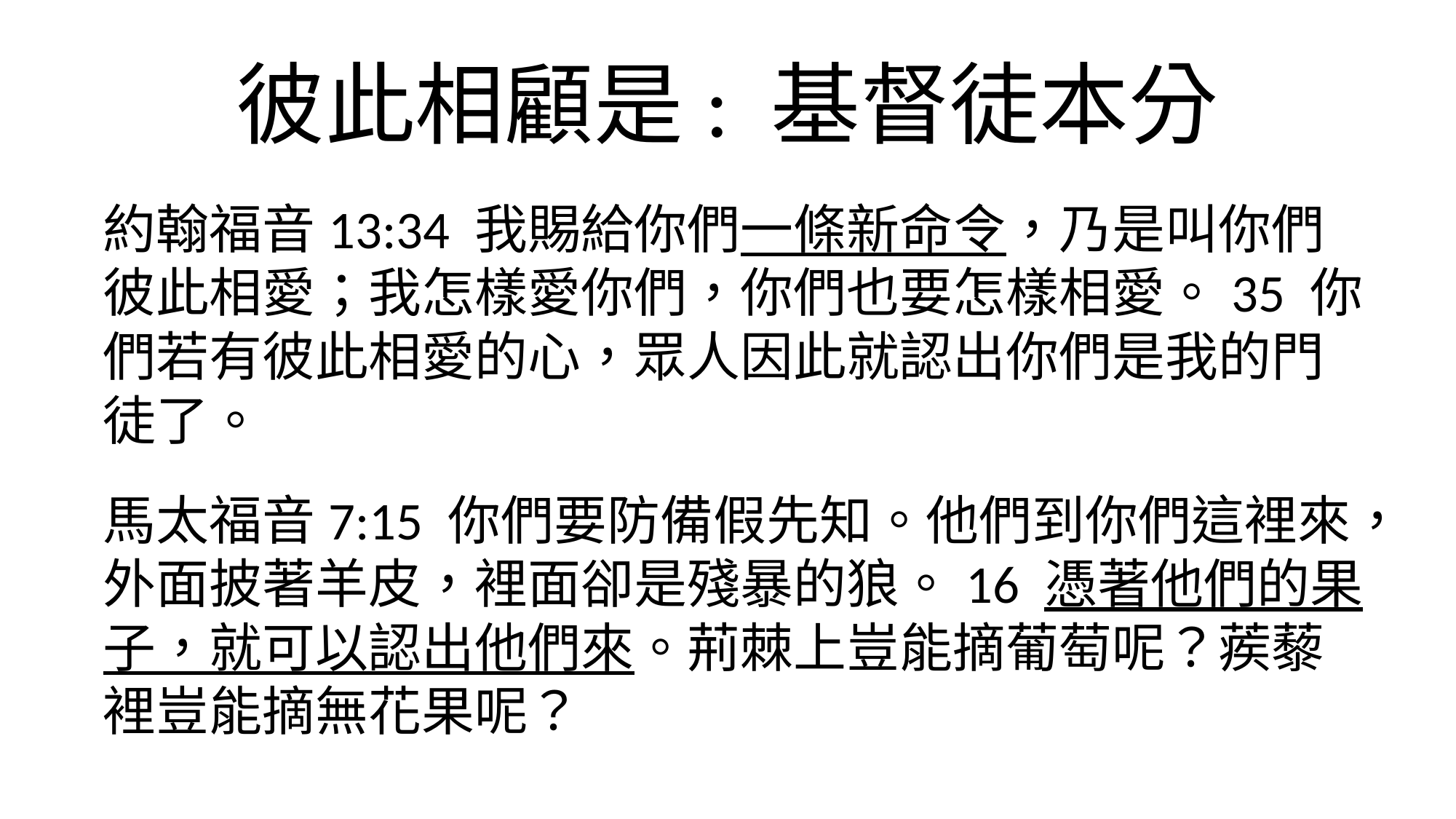

# 彼此相顧是: 基督徒本分
約翰福音13:34 我賜給你們一條新命令，乃是叫你們彼此相愛；我怎樣愛你們，你們也要怎樣相愛。35 你們若有彼此相愛的心，眾人因此就認出你們是我的門徒了。

馬太福音7:15 你們要防備假先知。他們到你們這裡來，外面披著羊皮，裡面卻是殘暴的狼。16 憑著他們的果子，就可以認出他們來。荊棘上豈能摘葡萄呢？蒺藜裡豈能摘無花果呢？